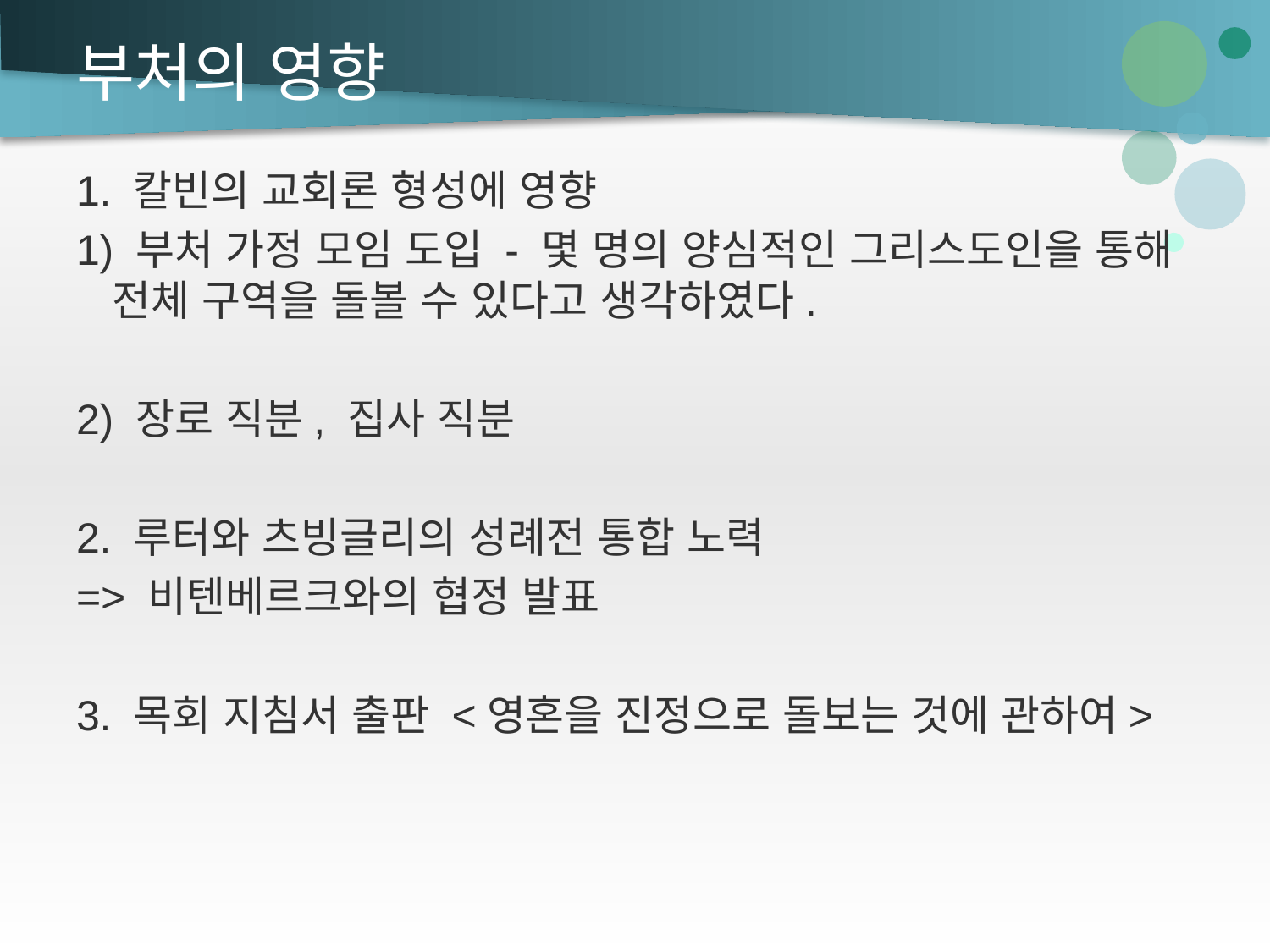

# 부처의 영향
1. 칼빈의 교회론 형성에 영향
1) 부처 가정 모임 도입 - 몇 명의 양심적인 그리스도인을 통해 전체 구역을 돌볼 수 있다고 생각하였다.

2) 장로 직분, 집사 직분

2. 루터와 츠빙글리의 성례전 통합 노력
=> 비텐베르크와의 협정 발표

3. 목회 지침서 출판 <영혼을 진정으로 돌보는 것에 관하여>